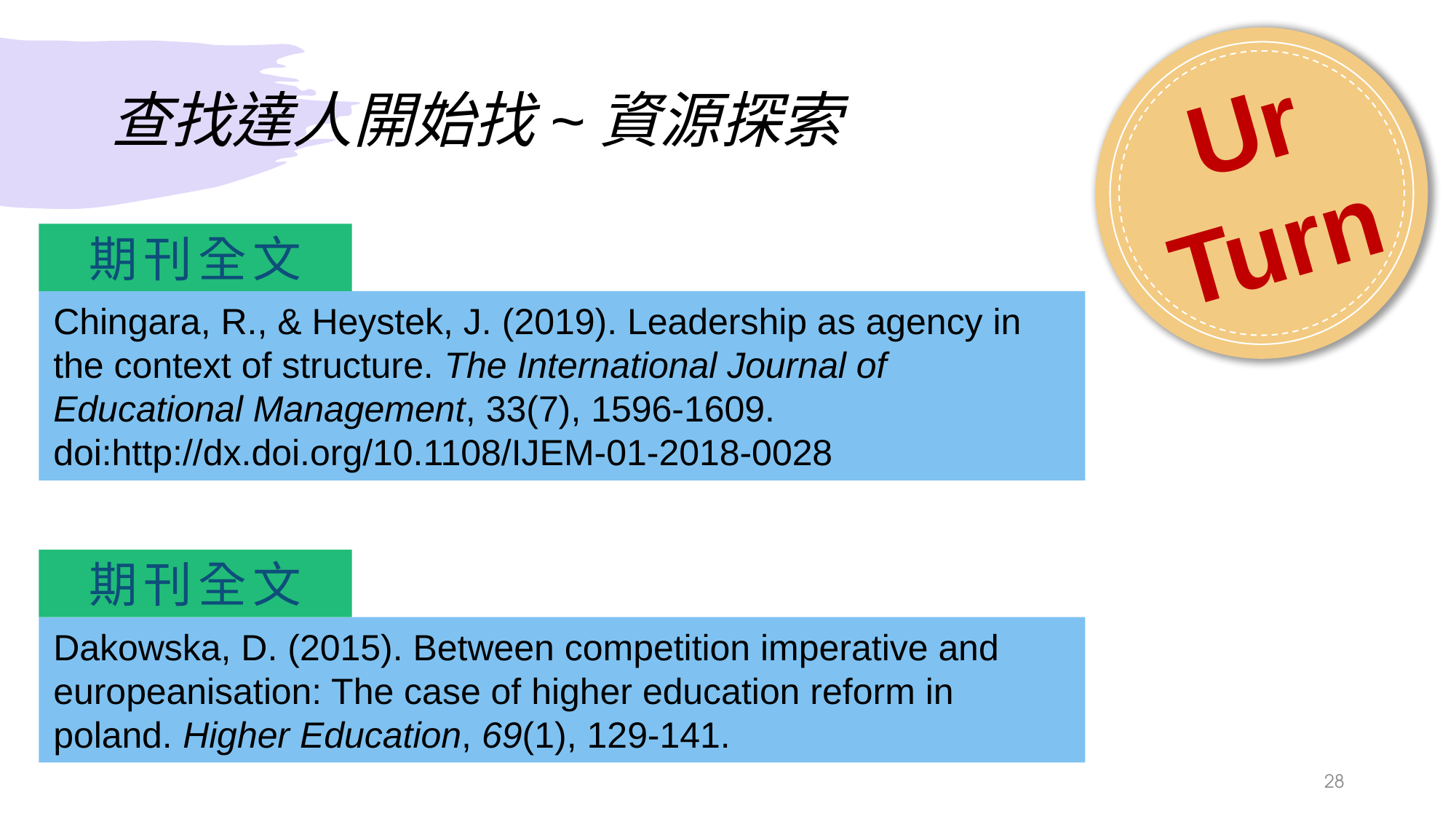

Ur
Turn
# 查找達人開始找~資源探索
期刊全文
Chingara, R., & Heystek, J. (2019). Leadership as agency in the context of structure. The International Journal of Educational Management, 33(7), 1596-1609. doi:http://dx.doi.org/10.1108/IJEM-01-2018-0028
期刊全文
Dakowska, D. (2015). Between competition imperative and europeanisation: The case of higher education reform in poland. Higher Education, 69(1), 129-141.
28